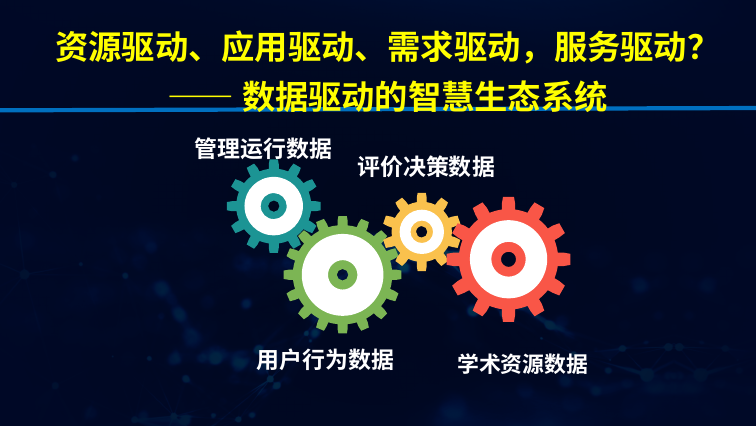

资源驱动、应用驱动、需求驱动，服务驱动？
——数据驱动的智慧生态系统
管理运行数据
评价决策数据

用户行为数据
学术资源数据